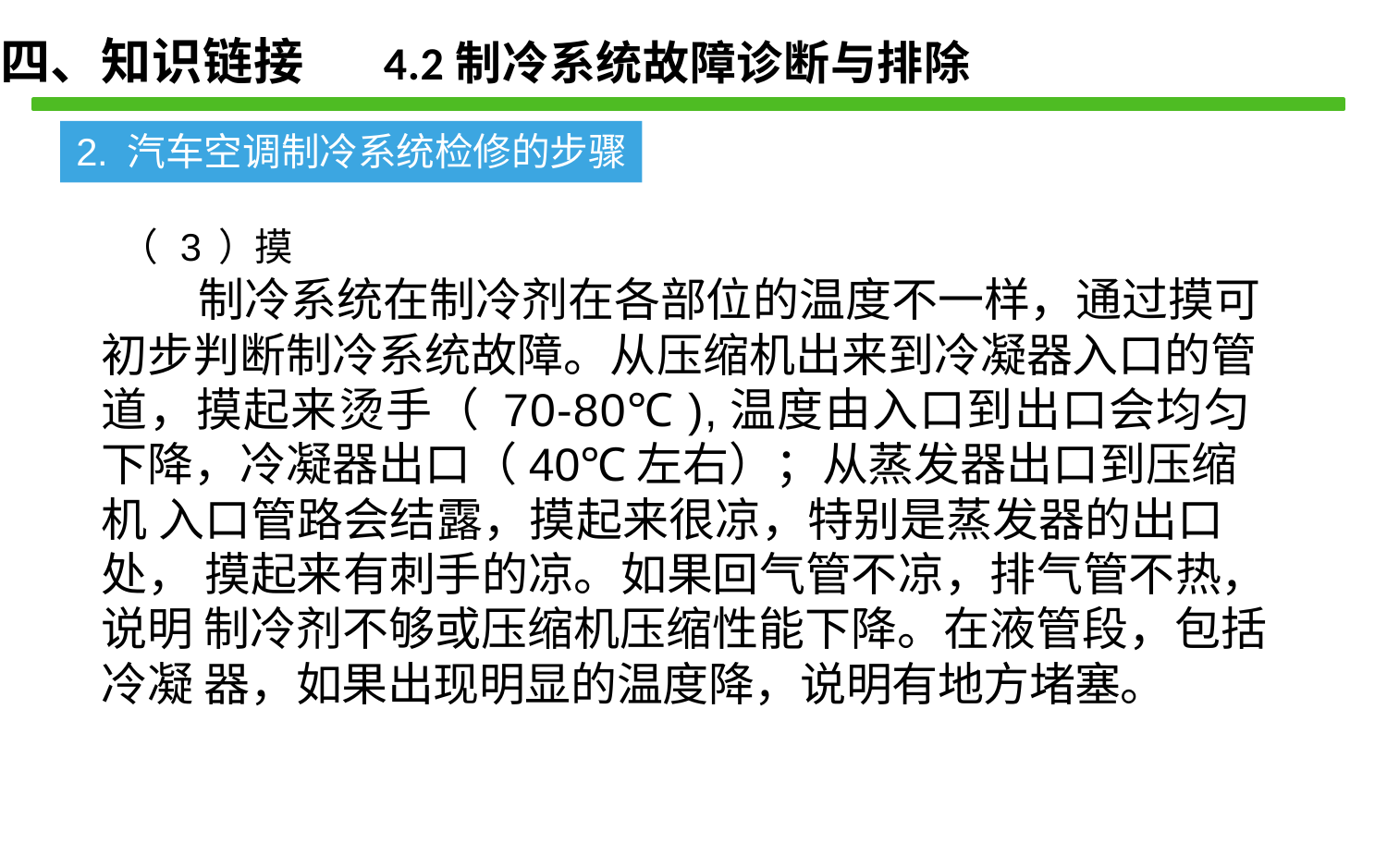

四、知识链接     4.2制冷系统故障诊断与排除

2. 汽车空调制冷系统检修的步骤

（ 3 ）摸
制冷系统在制冷剂在各部位的温度不一样，通过摸可 初步判断制冷系统故障。从压缩机出来到冷凝器入口的管 道，摸起来烫手（ 70-80℃ ),温度由入口到出口会均匀  下降，冷凝器出口（40℃左右）；从蒸发器出口到压缩机 入口管路会结露，摸起来很凉，特别是蒸发器的出口处， 摸起来有刺手的凉。如果回气管不凉，排气管不热，说明 制冷剂不够或压缩机压缩性能下降。在液管段，包括冷凝 器，如果出现明显的温度降，说明有地方堵塞。